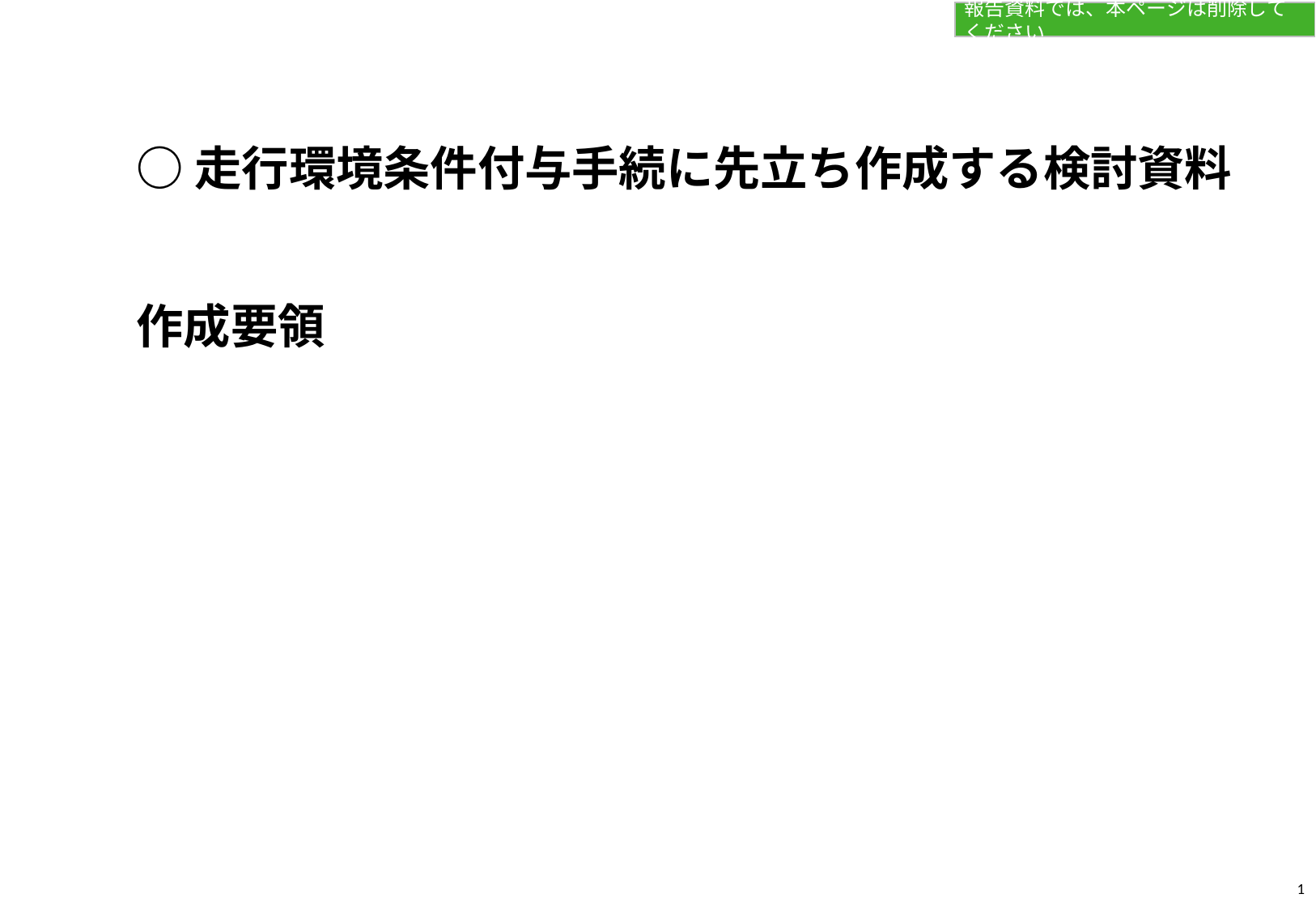

報告資料では、本ページは削除してください
○走行環境条件付与手続に先立ち作成する検討資料
作成要領
1